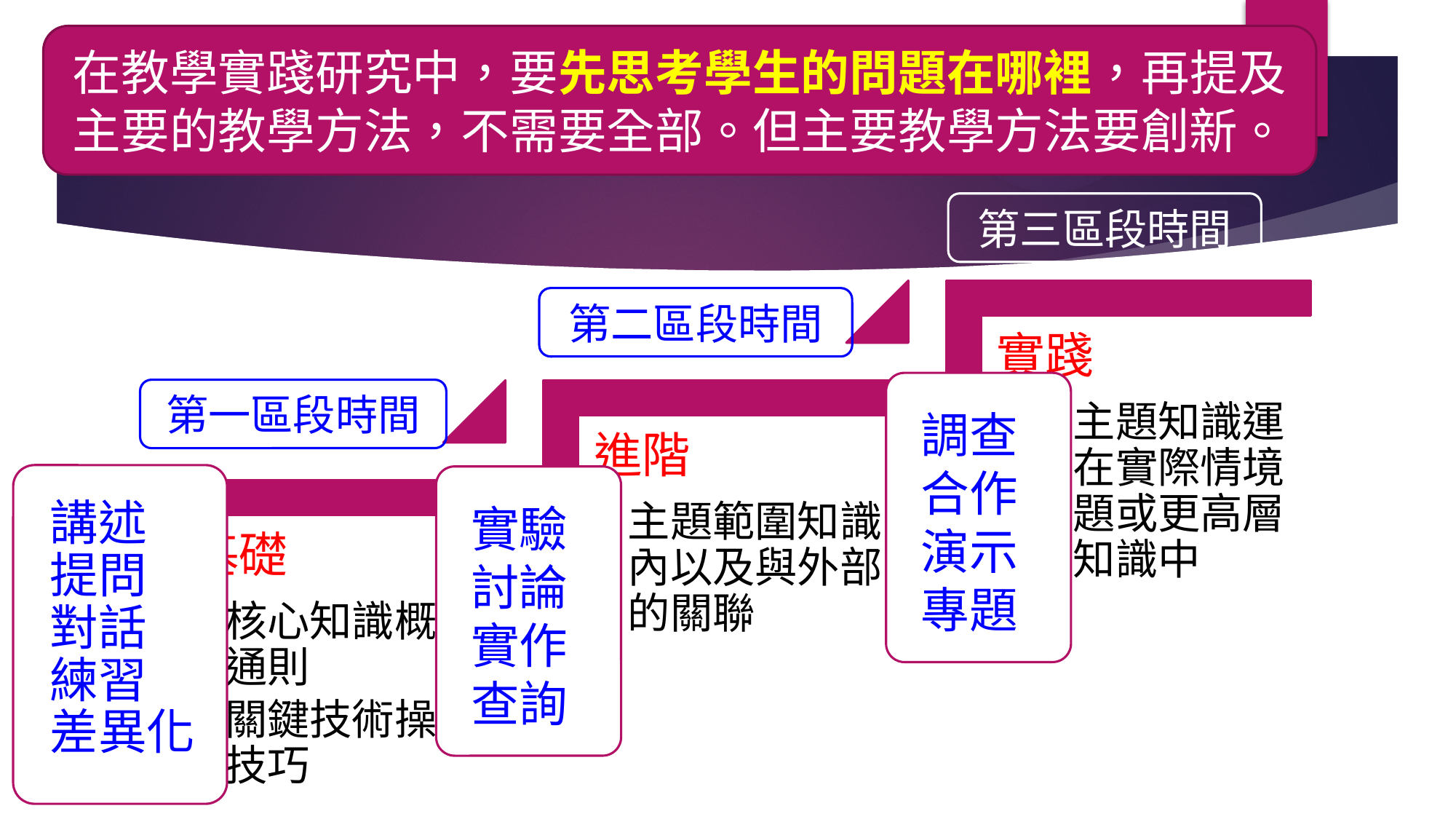

在教學實踐研究中，要先思考學生的問題在哪裡，再提及主要的教學方法，不需要全部。但主要教學方法要創新。
17
第三區段時間
基礎
核心知識概念通則
關鍵技術操作技巧
進階
主題範圍知識內以及與外部的關聯

實踐
將主題知識運用在實際情境問題或更高層的知識中

第二區段時間

調查
合作
演示
專題
第一區段時間

講述
提問
對話
練習
差異化

實驗
討論
實作
查詢